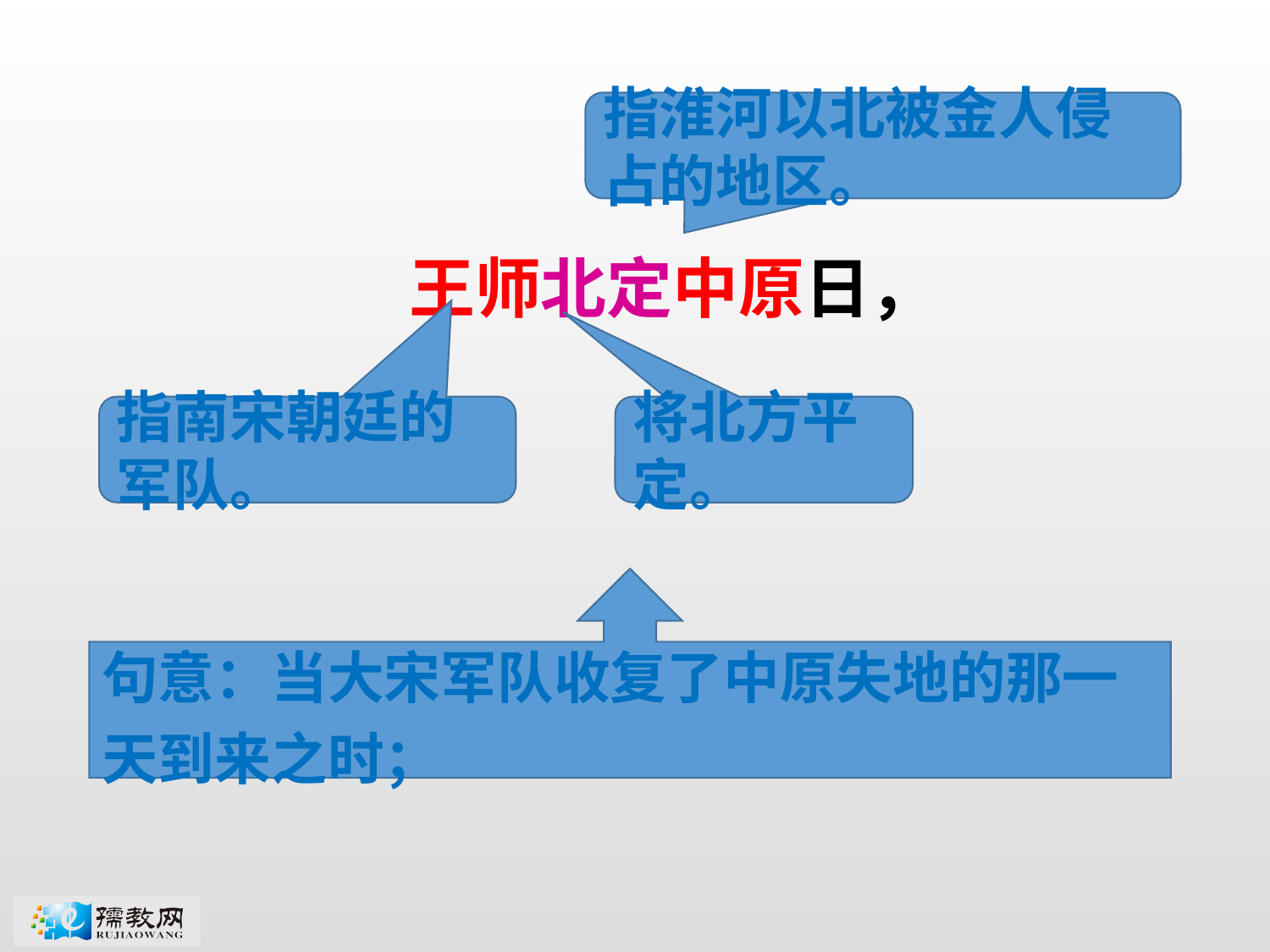

指淮河以北被金人侵占的地区。
王师北定中原日，
指南宋朝廷的军队。
将北方平定。
句意：当大宋军队收复了中原失地的那一天到来之时；